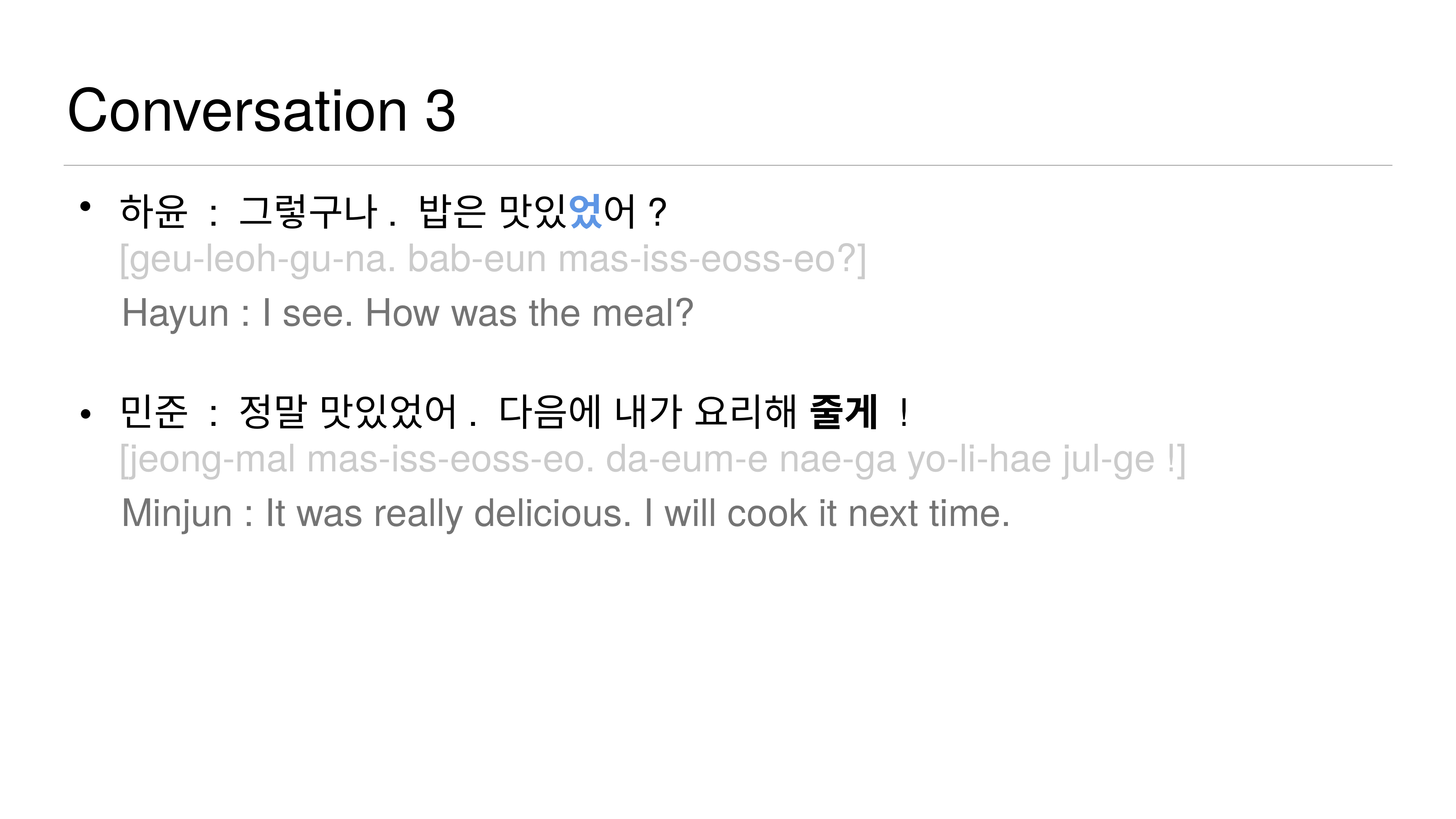

# Conversation 3
하윤 : 그렇구나. 밥은 맛있었어?
[geu-leoh-gu-na. bab-eun mas-iss-eoss-eo?]
    Hayun : I see. How was the meal?
민준 : 정말 맛있었어. 다음에 내가 요리해 줄게 !
[jeong-mal mas-iss-eoss-eo. da-eum-e nae-ga yo-li-hae jul-ge !]
    Minjun : It was really delicious. I will cook it next time.